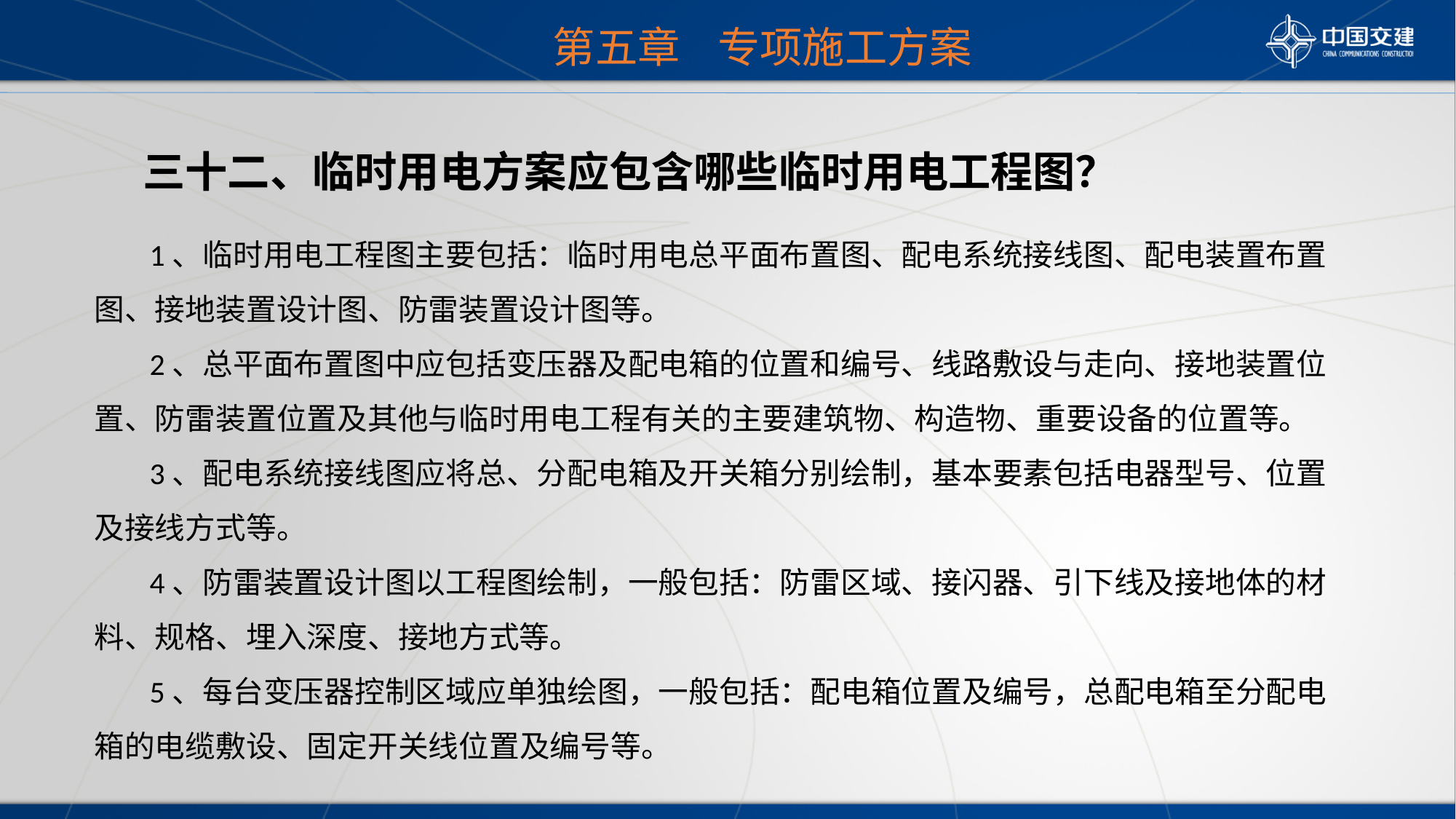

第五章    专项施工方案
    三十二、临时用电方案应包含哪些临时用电工程图？
        1、临时用电工程图主要包括：临时用电总平面布置图、配电系统接线图、配电装置布置图、接地装置设计图、防雷装置设计图等。
        2、总平面布置图中应包括变压器及配电箱的位置和编号、线路敷设与走向、接地装置位置、防雷装置位置及其他与临时用电工程有关的主要建筑物、构造物、重要设备的位置等。
        3、配电系统接线图应将总、分配电箱及开关箱分别绘制，基本要素包括电器型号、位置及接线方式等。
        4、防雷装置设计图以工程图绘制，一般包括：防雷区域、接闪器、引下线及接地体的材料、规格、埋入深度、接地方式等。
        5、每台变压器控制区域应单独绘图，一般包括：配电箱位置及编号，总配电箱至分配电箱的电缆敷设、固定开关线位置及编号等。